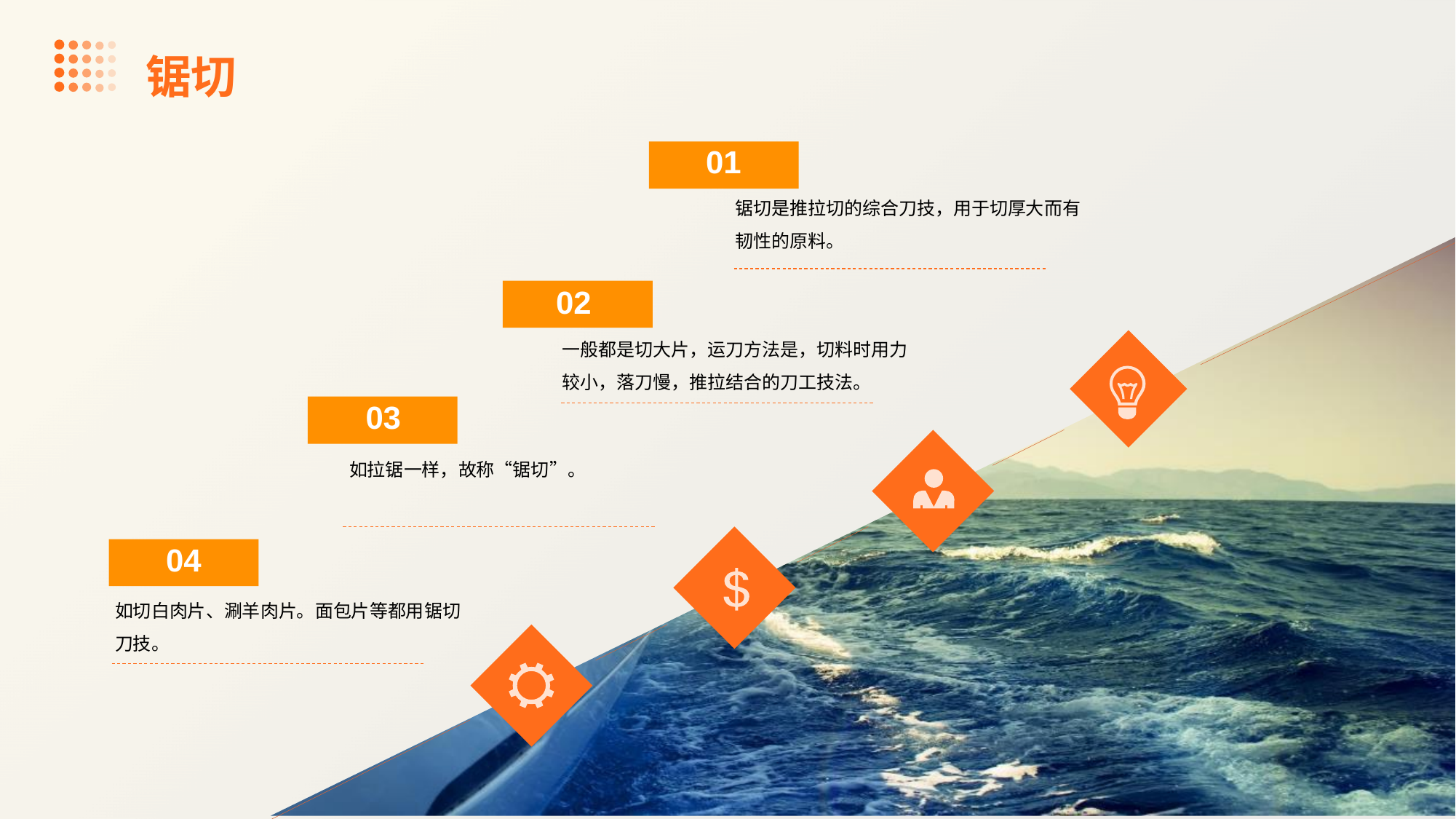

锯切

01

锯切是推拉切的综合刀技，用于切厚大而有韧性的原料。

02

一般都是切大片，运刀方法是，切料时用力较小，落刀慢，推拉结合的刀工技法。

03

如拉锯一样，故称“锯切”。

04

如切白肉片、涮羊肉片。面包片等都用锯切刀技。